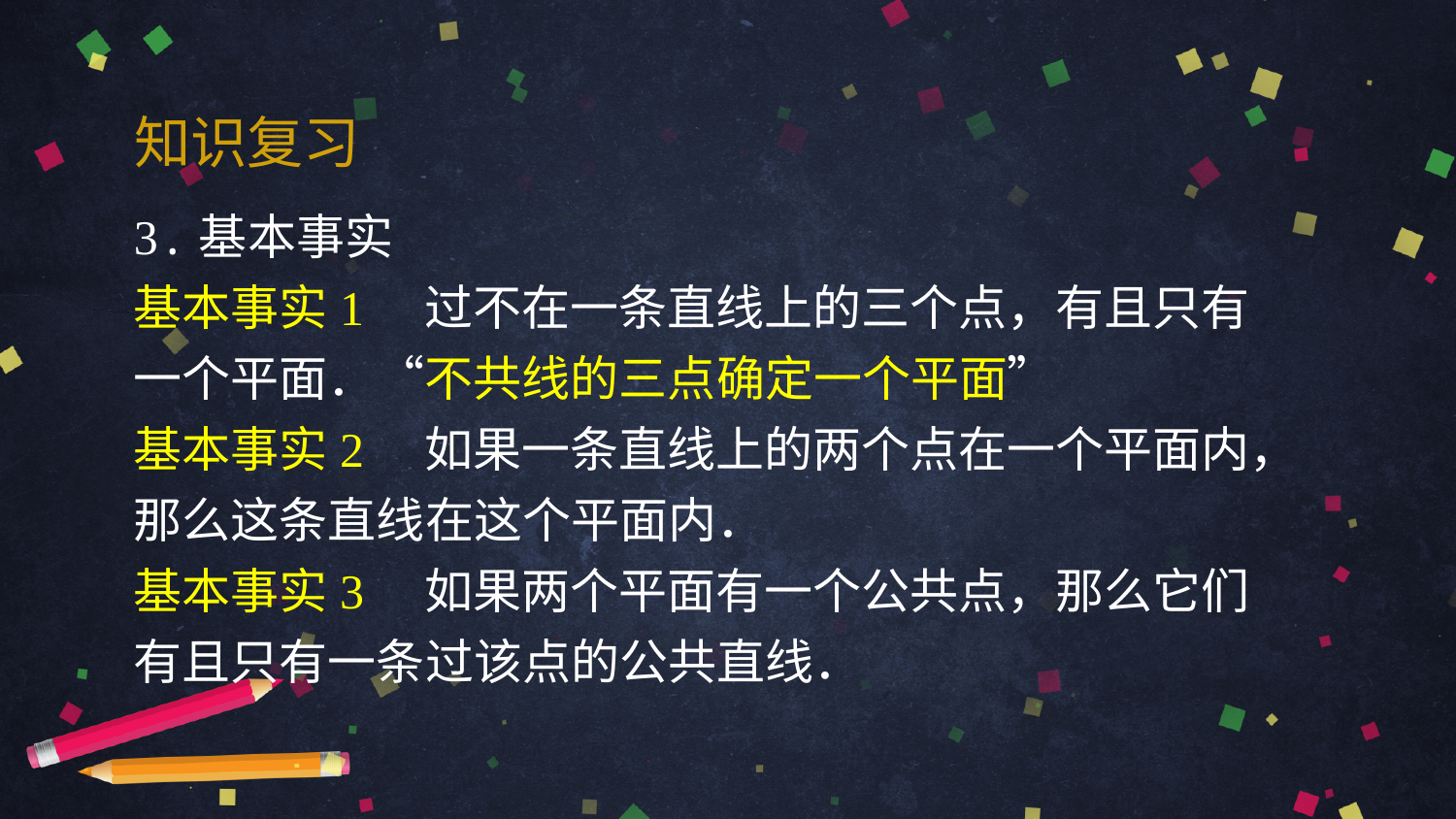

知识复习
3.基本事实
基本事实1　过不在一条直线上的三个点，有且只有
一个平面．“不共线的三点确定一个平面”
基本事实2　如果一条直线上的两个点在一个平面内，那么这条直线在这个平面内．
基本事实3　如果两个平面有一个公共点，那么它们
有且只有一条过该点的公共直线．